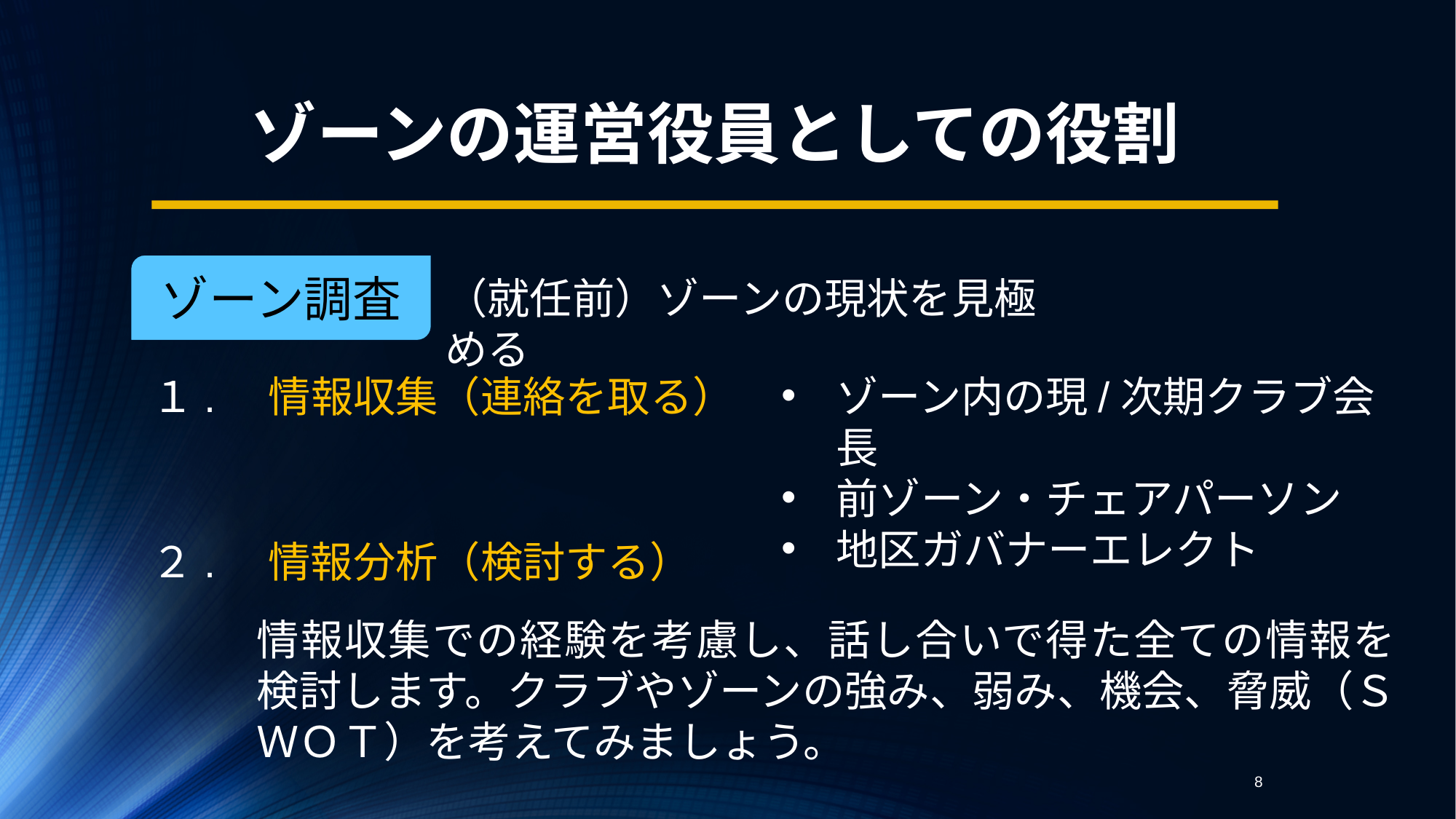

ゾーンの運営役員としての役割

ゾーン調査
（就任前）ゾーンの現状を見極める
１.　情報収集（連絡を取る）
ゾーン内の現/次期クラブ会長
前ゾーン・チェアパーソン
地区ガバナーエレクト
２.　情報分析（検討する）
情報収集での経験を考慮し、話し合いで得た全ての情報を検討します。クラブやゾーンの強み、弱み、機会、脅威（ＳＷＯＴ）を考えてみましょう。
8